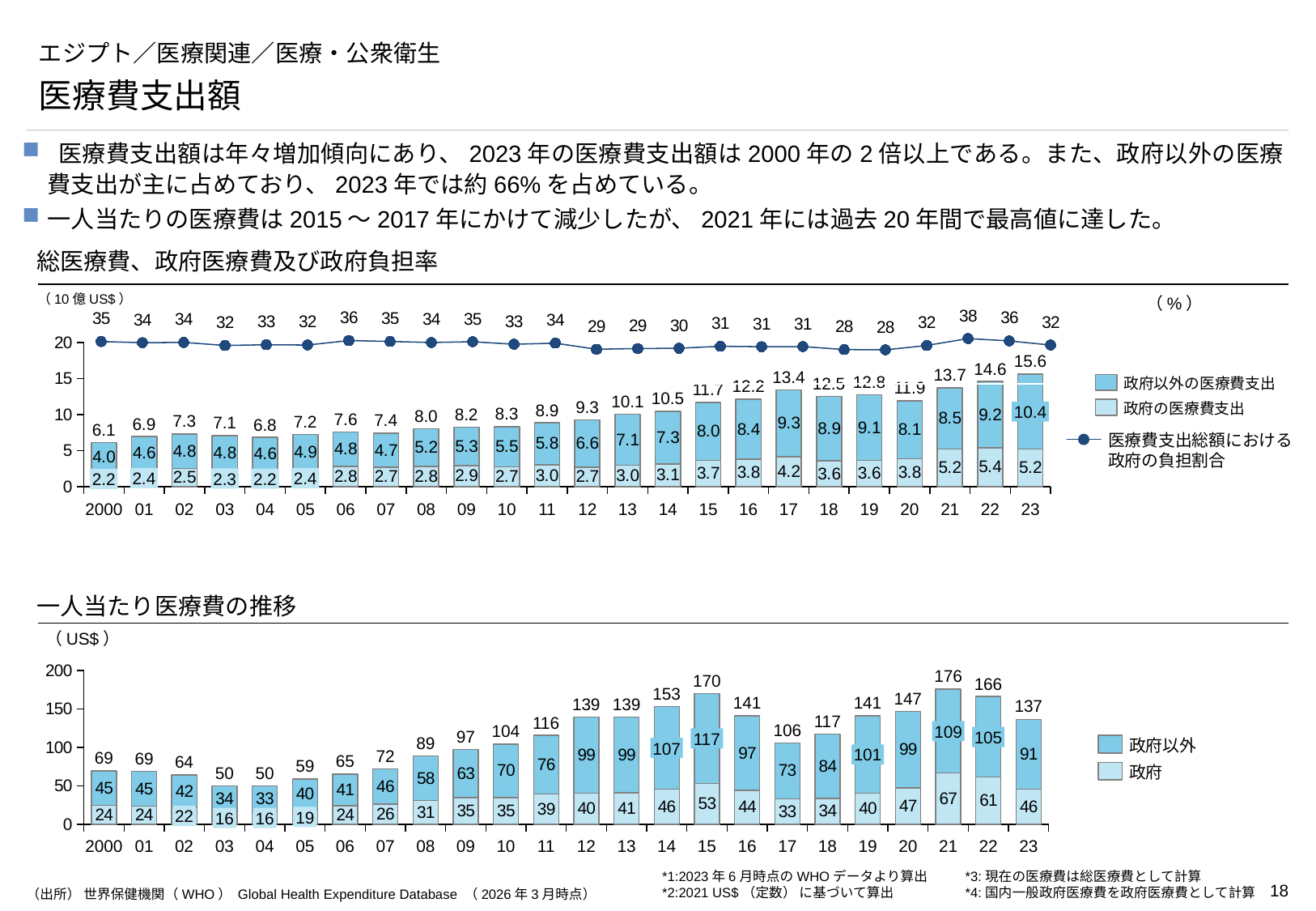

# エジプト／医療関連／医療・公衆衛生
医療費支出額
 医療費支出額は年々増加傾向にあり、2023年の医療費支出額は2000年の2倍以上である。また、政府以外の医療費支出が主に占めており、2023年では約66%を占めている。
一人当たりの医療費は2015～2017年にかけて減少したが、2021年には過去20年間で最高値に達した。
総医療費、政府医療費及び政府負担率

### Chart

| Category |  |
|---|---|
（10億US$）
（%）

### Chart

| Category |  |  |
|---|---|---|
15.6
14.6
13.7
13.4
12.8
12.5
政府以外の医療費支出

12.2
11.9
11.7
10.5
10.1
9.3
政府の医療費支出
8.9

10.4
8.3
8.2
8.0
7.6
7.4
7.3
7.2
7.1
6.9
6.8
6.1
医療費支出総額における
政府の負担割合

2.4
2.4
2.3
2.2
2.2
2000
01
02
03
04
05
06
07
08
09
10
11
12
13
14
15
16
17
18
19
20
21
22
23
一人当たり医療費の推移
（US$）

### Chart

| Category |  |  |
|---|---|---|
176
170
166
153
147
141
141
139
139
137
117
116
106
104
109
97
105
117
89
政府以外

107
101
72
69
69
65
64
59
政府
50
50

22
19
16
16
2000
01
02
03
04
05
06
07
08
09
10
11
12
13
14
15
16
17
18
19
20
21
22
23
*1:2023年6月時点のWHOデータより算出
*2:2021 US$（定数） に基づいて算出
*3:現在の医療費は総医療費として計算
*4:国内一般政府医療費を政府医療費として計算
（出所） 世界保健機関（WHO） Global Health Expenditure Database （2026年3月時点）